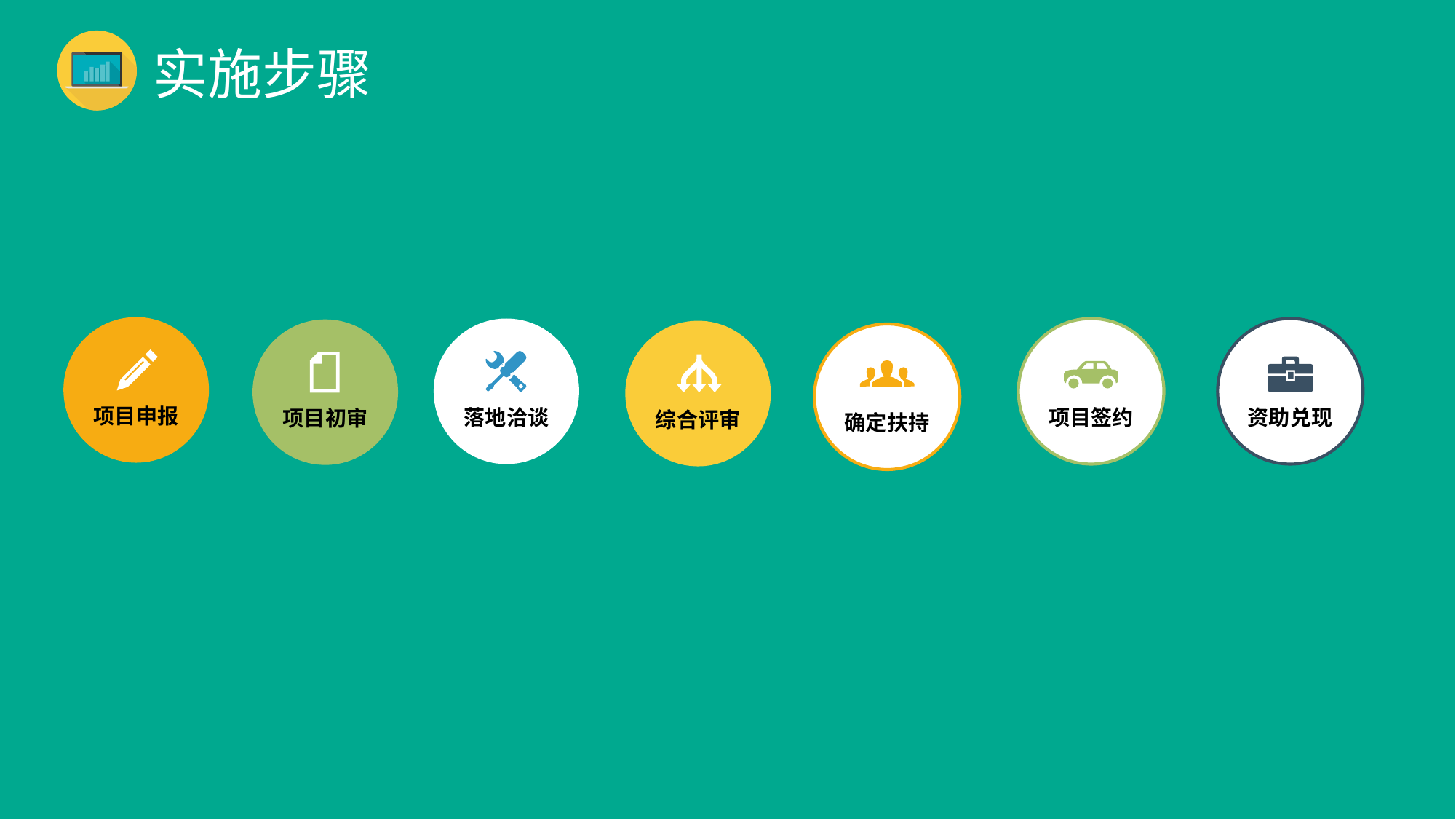

实施步骤

项目申报

落地洽谈

项目签约

资助兑现

项目初审

综合评审

确定扶持